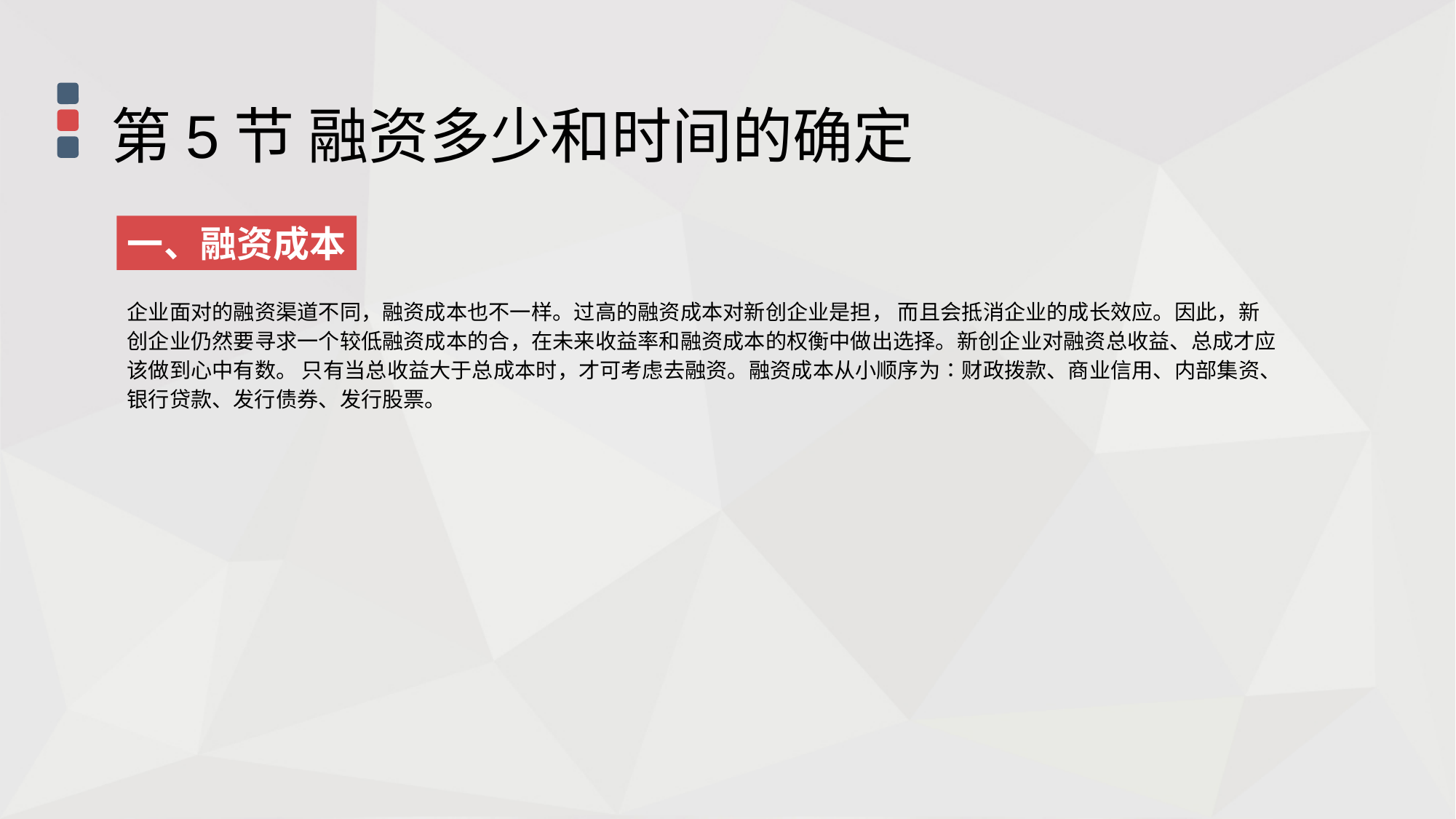

第5节 融资多少和时间的确定
一、融资成本
企业面对的融资渠道不同，融资成本也不一样。过高的融资成本对新创企业是担， 而且会抵消企业的成长效应。因此，新创企业仍然要寻求一个较低融资成本的合，在未来收益率和融资成本的权衡中做出选择。新创企业对融资总收益、总成才应该做到心中有数。 只有当总收益大于总成本时，才可考虑去融资。融资成本从小顺序为∶财政拨款、商业信用、内部集资、银行贷款、发行债券、发行股票。